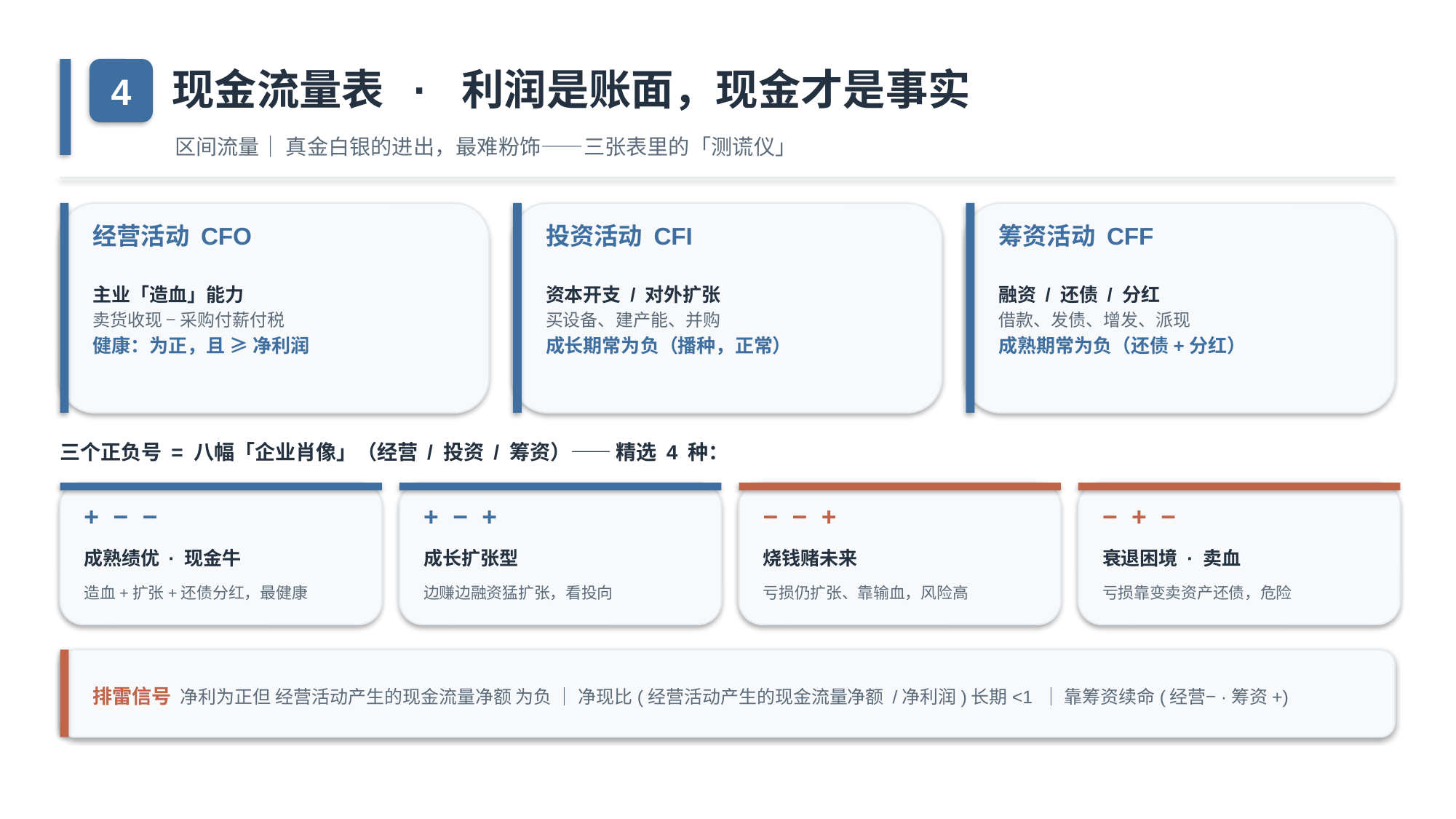

4
现金流量表  ·  利润是账面，现金才是事实
区间流量｜ 真金白银的进出，最难粉饰——三张表里的「测谎仪」

经营活动 CFO
投资活动 CFI
筹资活动 CFF
主业「造血」能力
卖货收现 − 采购付薪付税
健康：为正，且 ≥ 净利润
资本开支 / 对外扩张
买设备、建产能、并购
成长期常为负（播种，正常）
融资 / 还债 / 分红
借款、发债、增发、派现
成熟期常为负（还债+分红）
三个正负号 = 八幅「企业肖像」（经营 / 投资 / 筹资）—— 精选 4 种：

+  −  −
+  −  +
−  −  +
−  +  −
成熟绩优 · 现金牛
成长扩张型
烧钱赌未来
衰退困境 · 卖血
造血+扩张+还债分红，最健康
边赚边融资猛扩张，看投向
亏损仍扩张、靠输血，风险高
亏损靠变卖资产还债，危险

排雷信号  净利为正但 经营活动产生的现金流量净额 为负 ｜ 净现比(经营活动产生的现金流量净额 /净利润)长期<1 ｜ 靠筹资续命(经营−·筹资+)